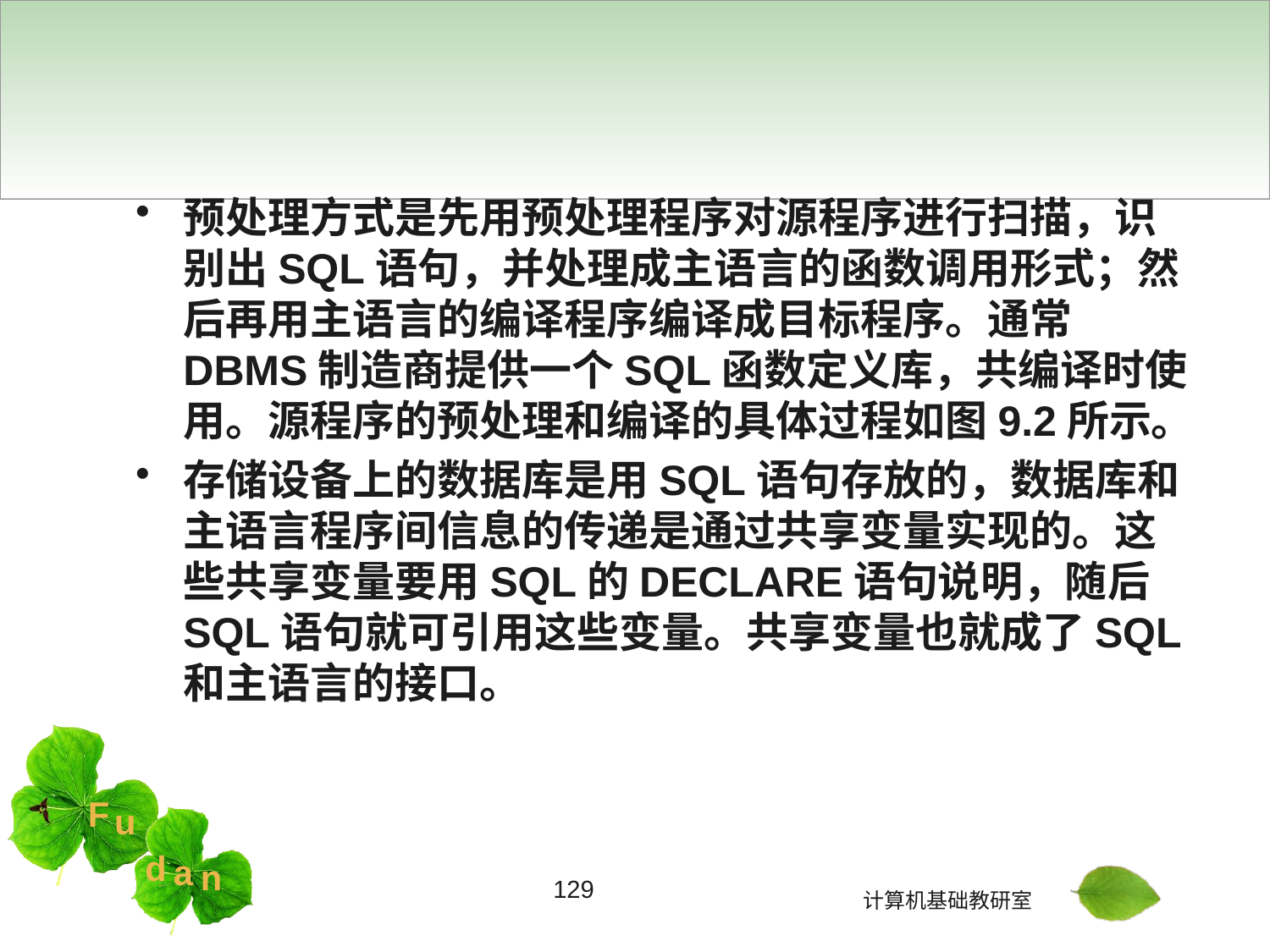

#
预处理方式是先用预处理程序对源程序进行扫描，识别出SQL语句，并处理成主语言的函数调用形式；然后再用主语言的编译程序编译成目标程序。通常DBMS制造商提供一个SQL函数定义库，共编译时使用。源程序的预处理和编译的具体过程如图9.2所示。
存储设备上的数据库是用SQL语句存放的，数据库和主语言程序间信息的传递是通过共享变量实现的。这些共享变量要用SQL的DECLARE语句说明，随后SQL语句就可引用这些变量。共享变量也就成了SQL和主语言的接口。
129